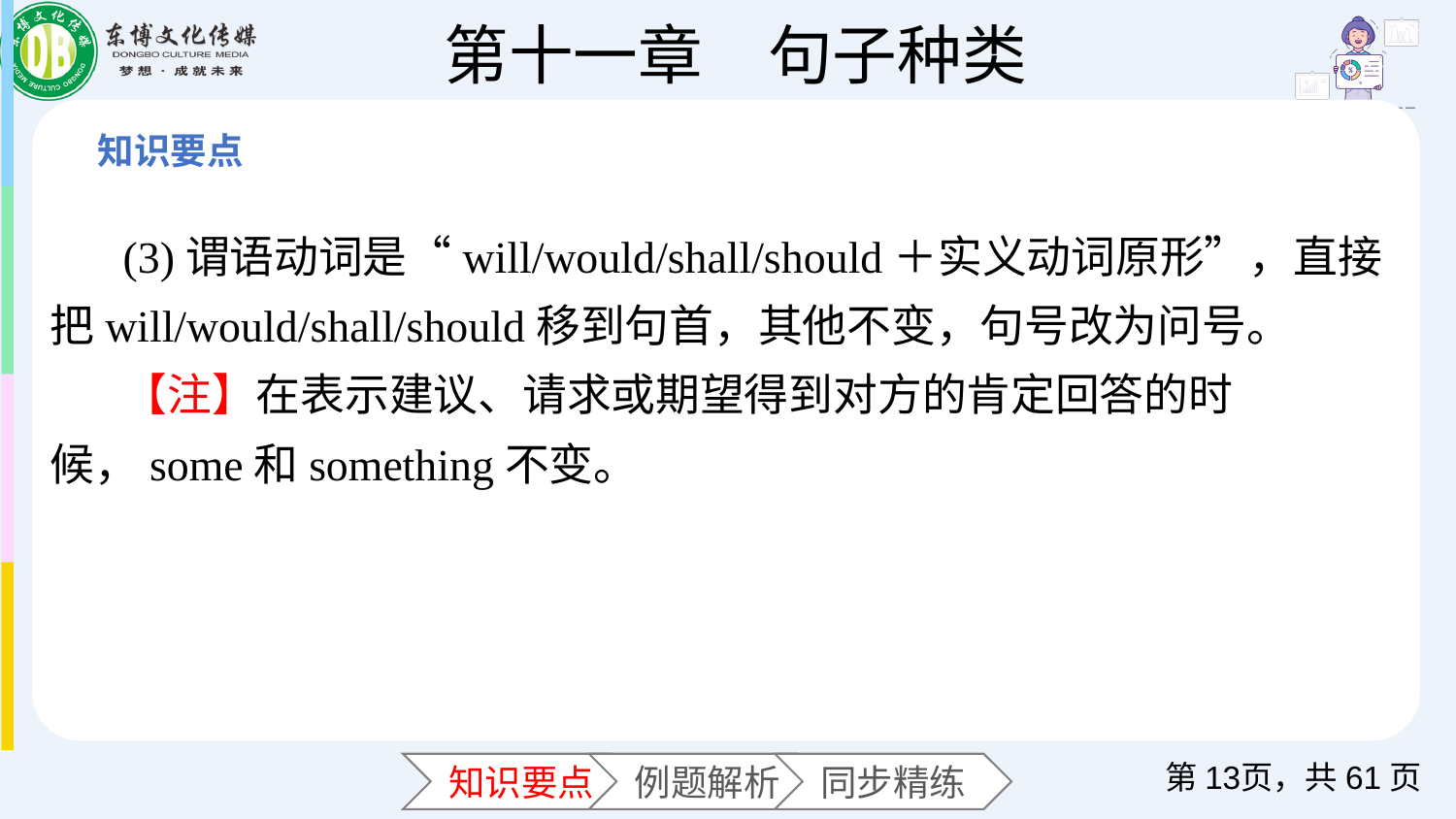

(3)谓语动词是“will/would/shall/should＋实义动词原形”，直接把will/would/shall/should移到句首，其他不变，句号改为问号。
【注】在表示建议、请求或期望得到对方的肯定回答的时候，some和something不变。